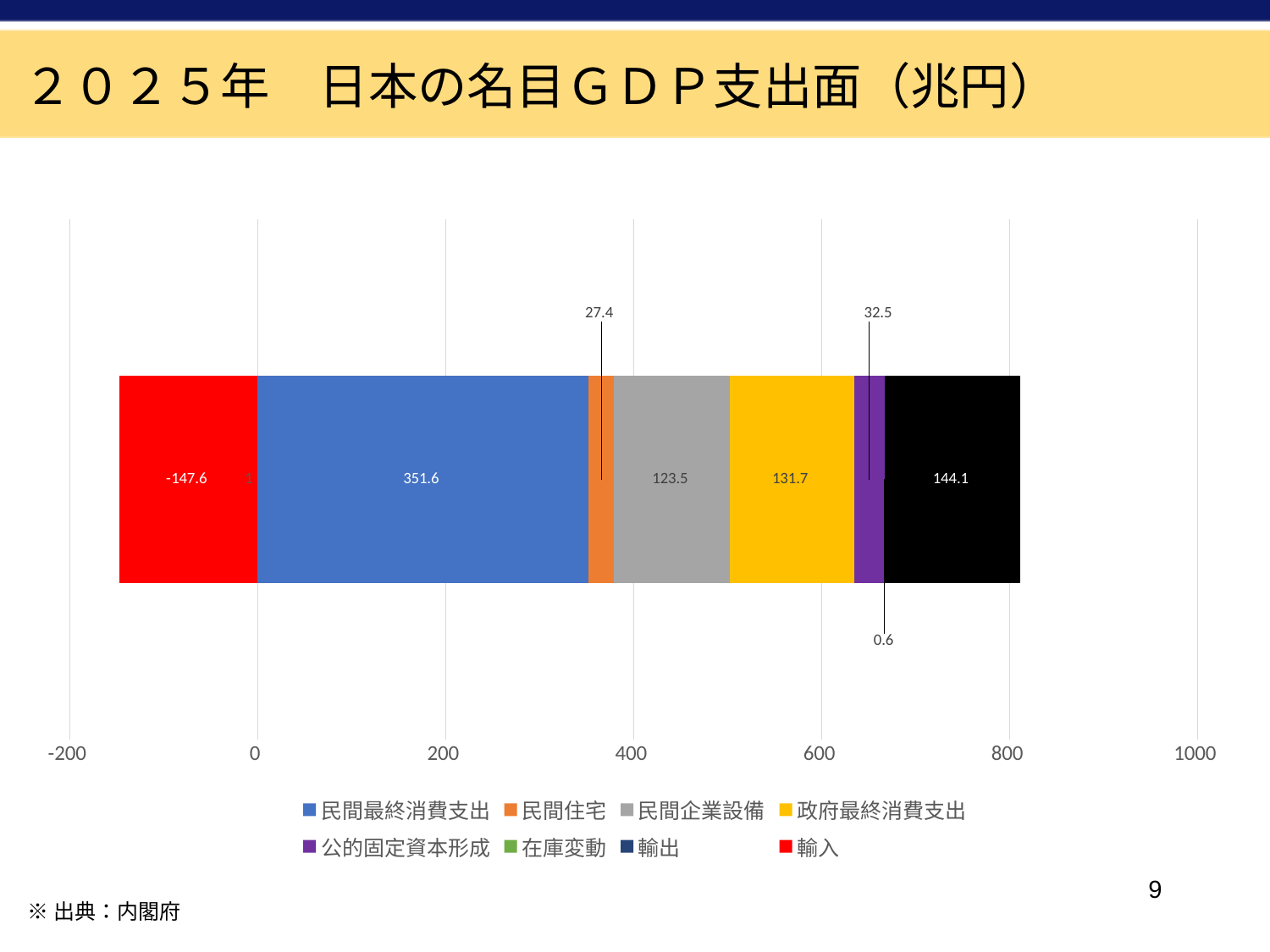

２０２５年　日本の名目ＧＤＰ支出面（兆円）

### Chart

| Category | 民間最終消費支出 | 民間住宅 | 民間企業設備 | 政府最終消費支出 | 公的固定資本形成 | 在庫変動 | 輸出 | 輸入 |
|---|---|---|---|---|---|---|---|---|
9
※出典：内閣府